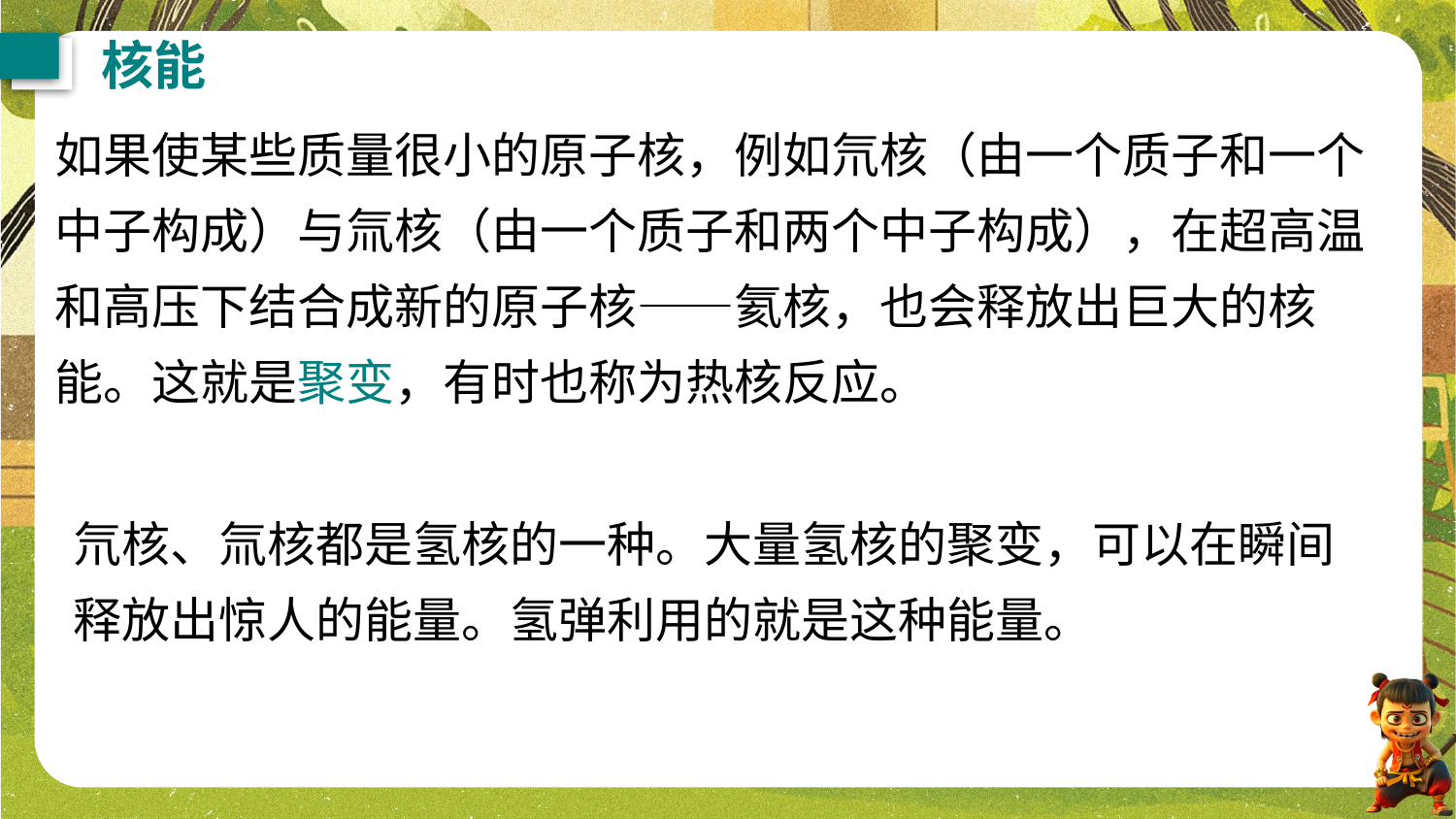

核能

如果使某些质量很小的原子核，例如氘核（由一个质子和一个中子构成）与氚核（由一个质子和两个中子构成），在超高温和高压下结合成新的原子核——氦核，也会释放出巨大的核
能。这就是聚变，有时也称为热核反应。
氘核、氚核都是氢核的一种。大量氢核的聚变，可以在瞬间释放出惊人的能量。氢弹利用的就是这种能量。